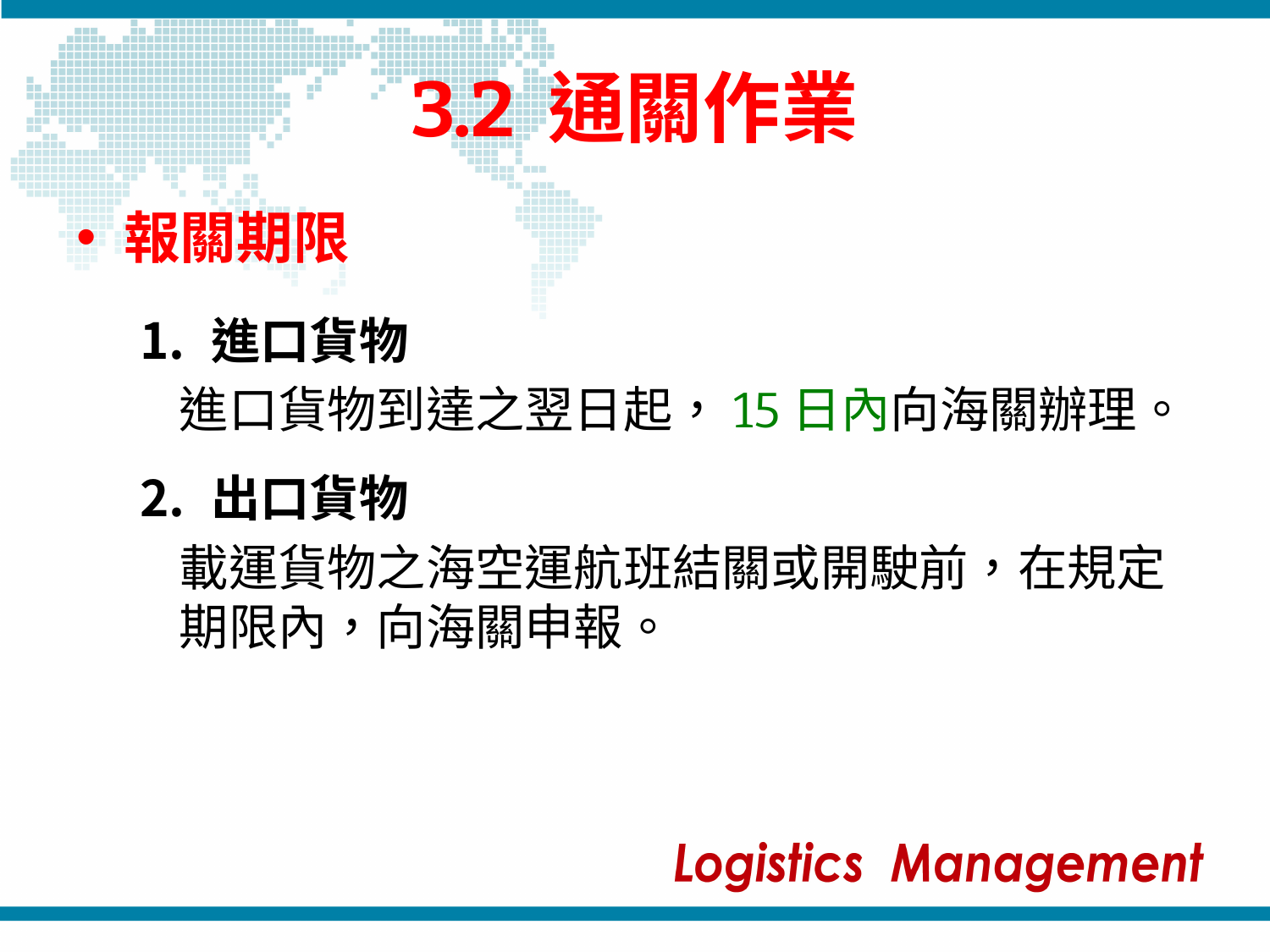

# 3.2 通關作業
報關期限

進口貨物
	進口貨物到達之翌日起，15日內向海關辦理。

出口貨物
	載運貨物之海空運航班結關或開駛前，在規定期限內，向海關申報。